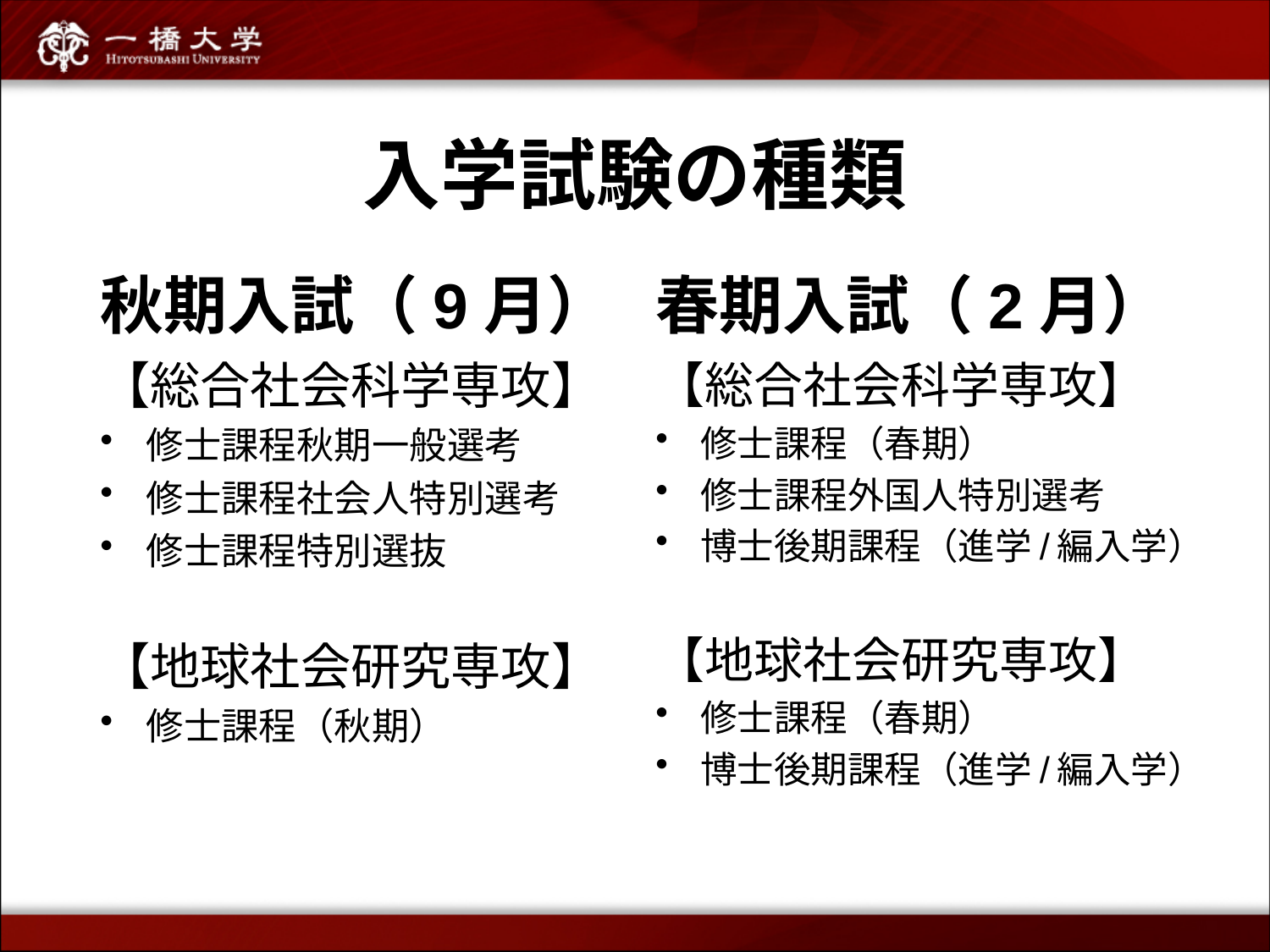

# 入学試験の種類
秋期入試（9月）
春期入試（2月）
【総合社会科学専攻】
修士課程（春期）
修士課程外国人特別選考
博士後期課程（進学/編入学）

【地球社会研究専攻】
修士課程（春期）
博士後期課程（進学/編入学）

【総合社会科学専攻】
修士課程秋期一般選考
修士課程社会人特別選考
修士課程特別選抜

【地球社会研究専攻】
修士課程（秋期）